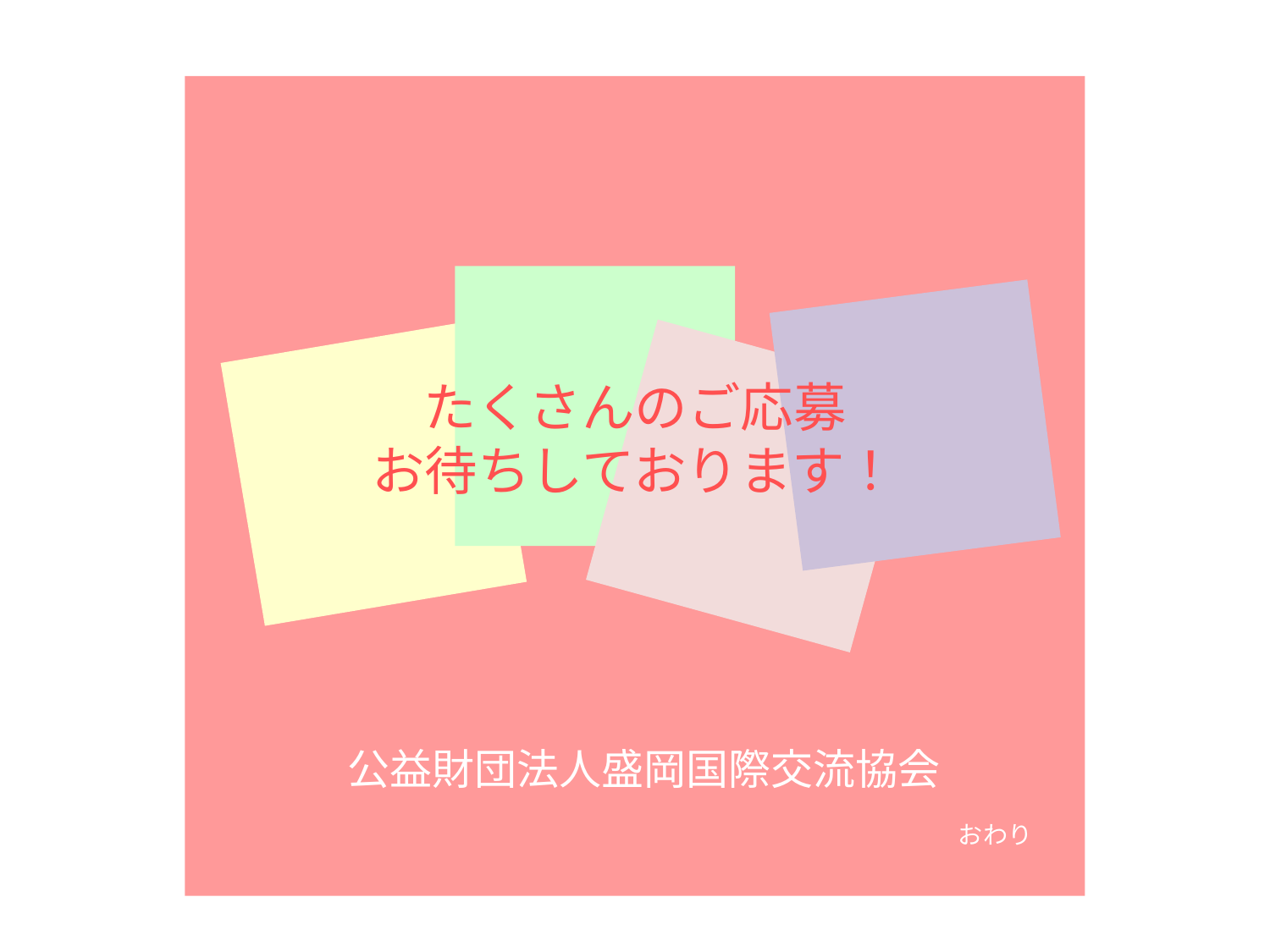

たくさんのご応募
お待ちしております！

公益財団法人盛岡国際交流協会
おわり